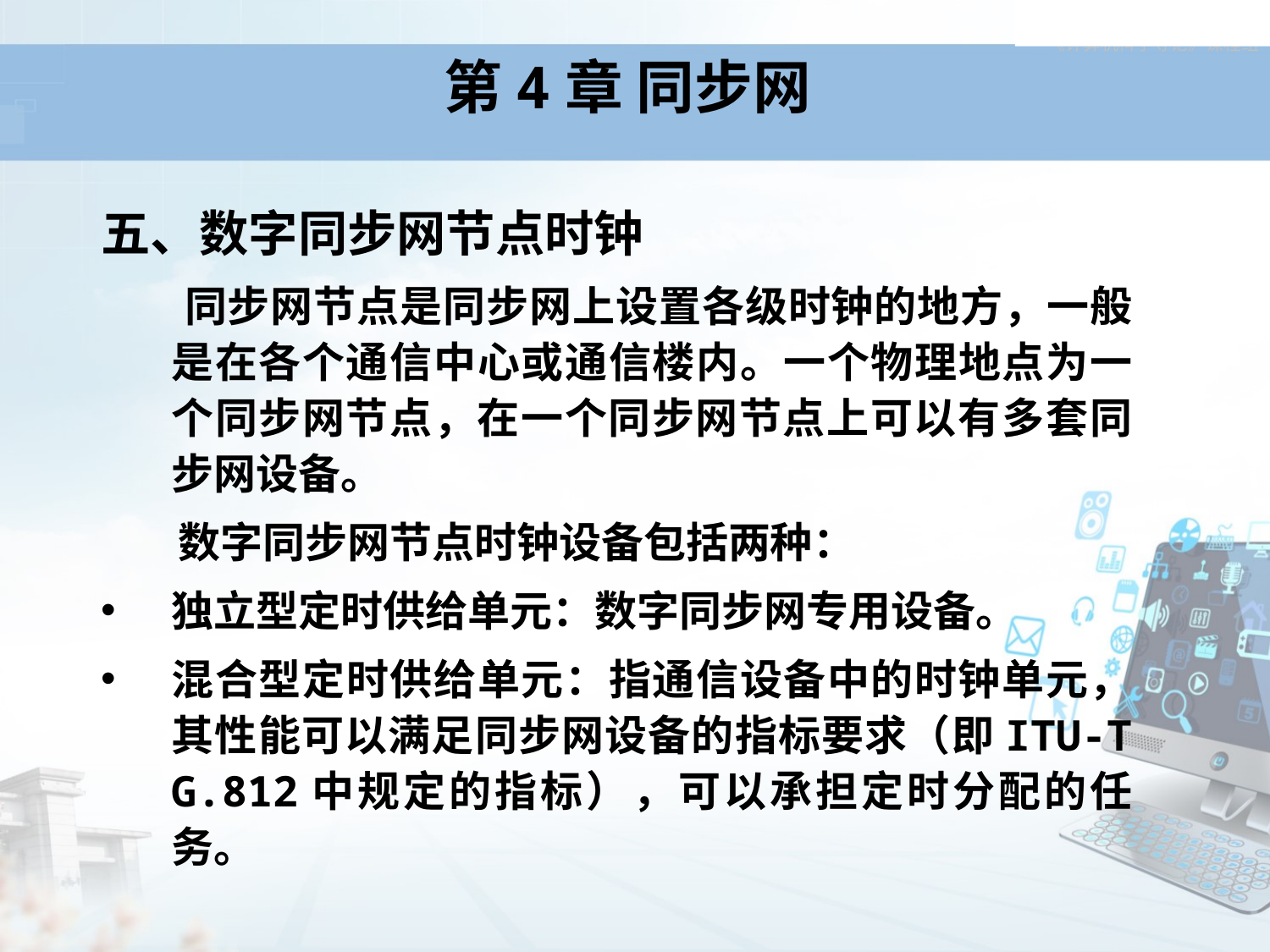

# 第4章 同步网
五、数字同步网节点时钟
        同步网节点是同步网上设置各级时钟的地方，一般是在各个通信中心或通信楼内。一个物理地点为一个同步网节点，在一个同步网节点上可以有多套同步网设备。
       数字同步网节点时钟设备包括两种：
独立型定时供给单元：数字同步网专用设备。
混合型定时供给单元：指通信设备中的时钟单元，其性能可以满足同步网设备的指标要求（即ITU-T G.812中规定的指标），可以承担定时分配的任务。